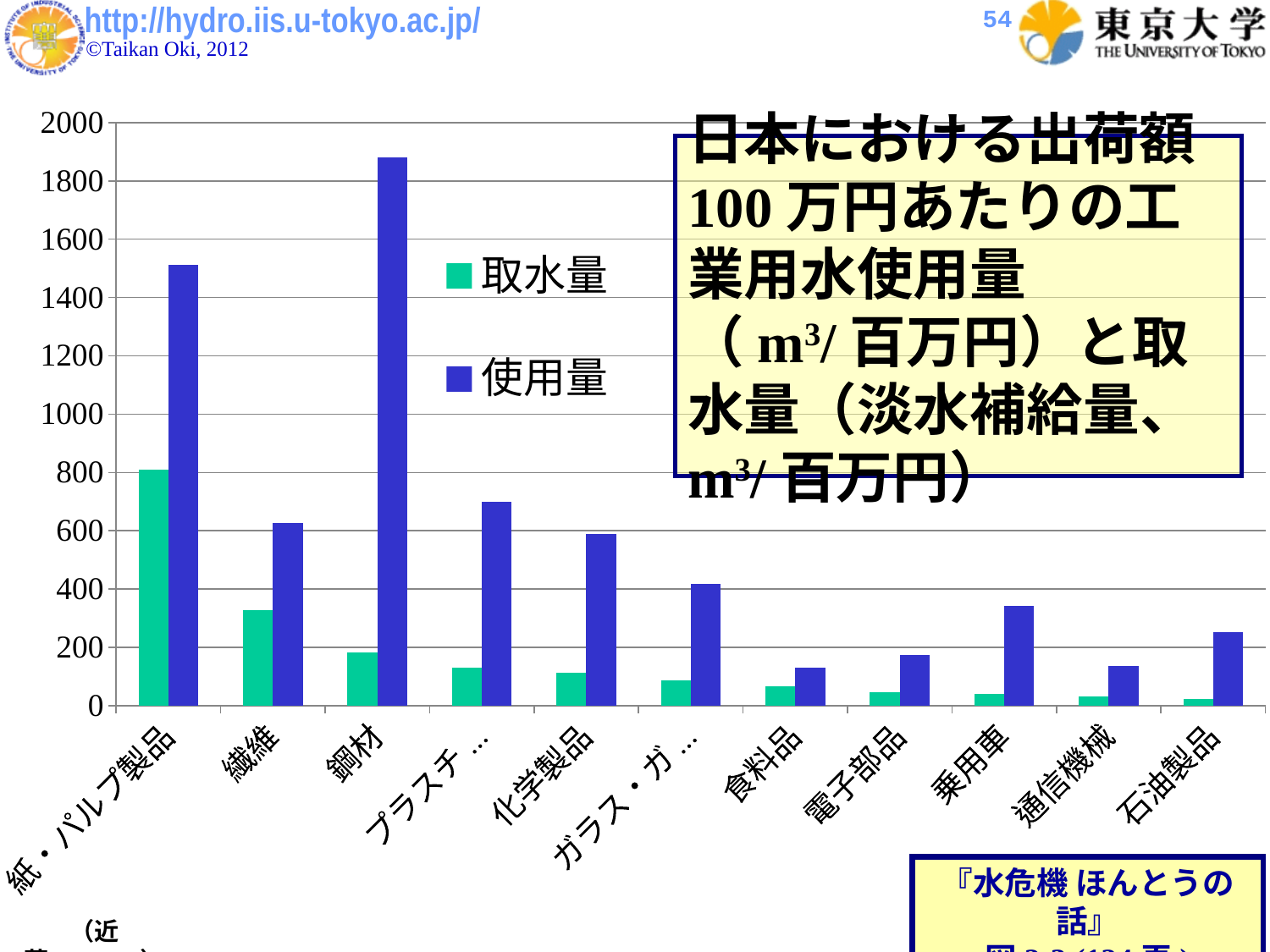

54

### Chart

| Category | 取水量 | 使用量 |
|---|---|---|
| 紙・パルプ製品 | 810.2 | 1512.4 |
| 繊維 | 328.7 | 625.4 |
| 鋼材 | 182.2 | 1880.5 |
| プラスチック製品 | 129.7 | 698.4 |
| 化学製品 | 112.3 | 589.8 |
| ガラス・ガラス製品 | 85.9 | 418.4 |
| 食料品 | 66.2 | 130.8 |
| 電子部品 | 44.9 | 173.0 |
| 乗用車 | 39.8 | 342.5 |
| 通信機械 | 30.2 | 134.6 |
| 石油製品 | 23.4 | 251.7 |
日本における出荷額100万円あたりの工業用水使用量（m3/百万円）と取水量（淡水補給量、m3/百万円）
『水危機 ほんとうの話』
図2-3 (124頁)
（近藤、2009）